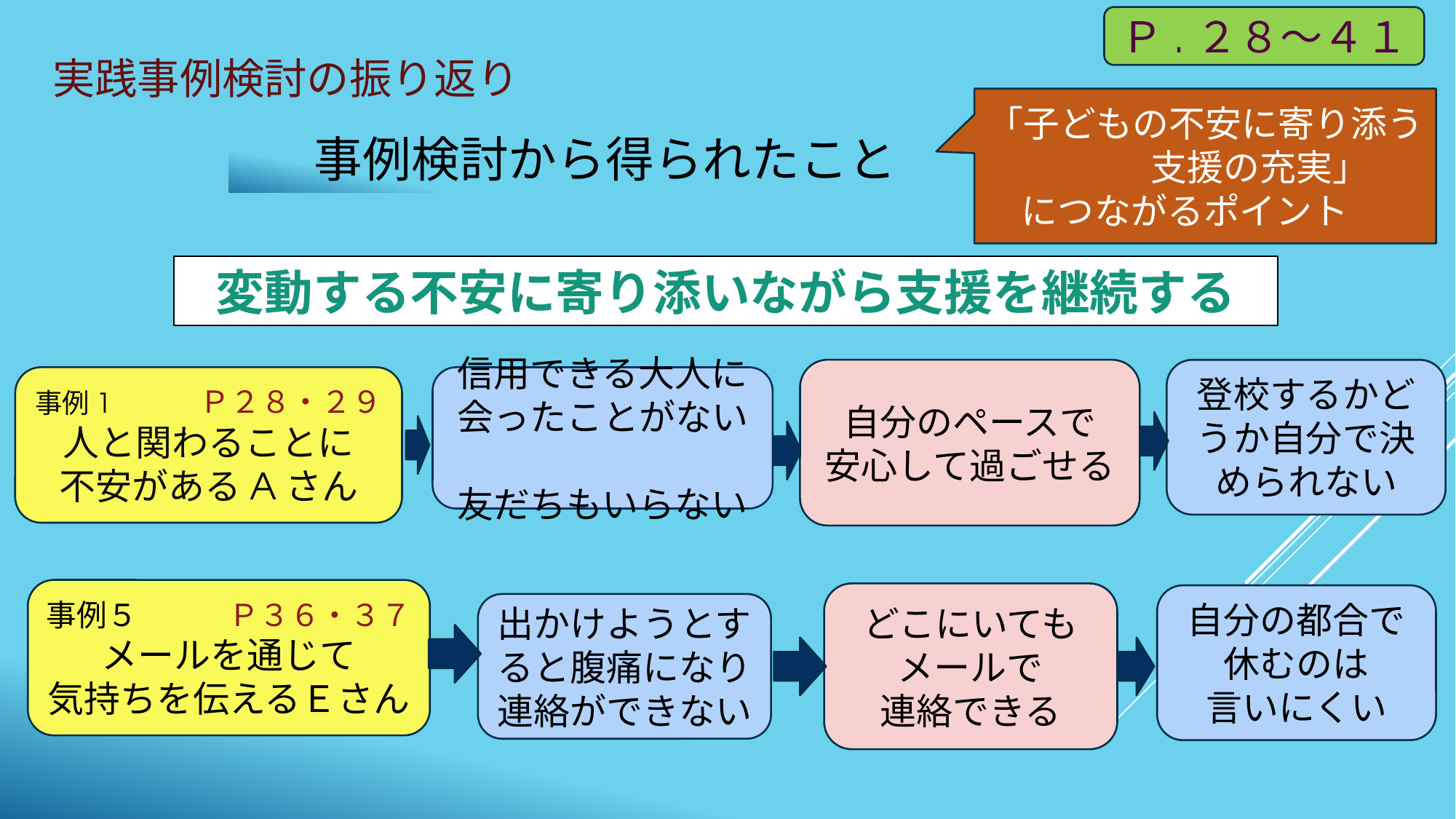

Ｐ.２８～４１
# 実践事例検討の振り返り
「子どもの不安に寄り添う　　　支援の充実」
　につながるポイント
事例検討から得られたこと
変動する不安に寄り添いながら支援を継続する
自分のペースで
安心して過ごせる
登校するかどうか自分で決められない
事例1　　　Ｐ２８・２９
人と関わることに
不安があるAさん
信用できる大人に会ったことがない
友だちもいらない

事例５　　　Ｐ３６・３７
メールを通じて
気持ちを伝えるＥさん
どこにいてもメールで
連絡できる
自分の都合で休むのは
言いにくい
出かけようとすると腹痛になり連絡ができない